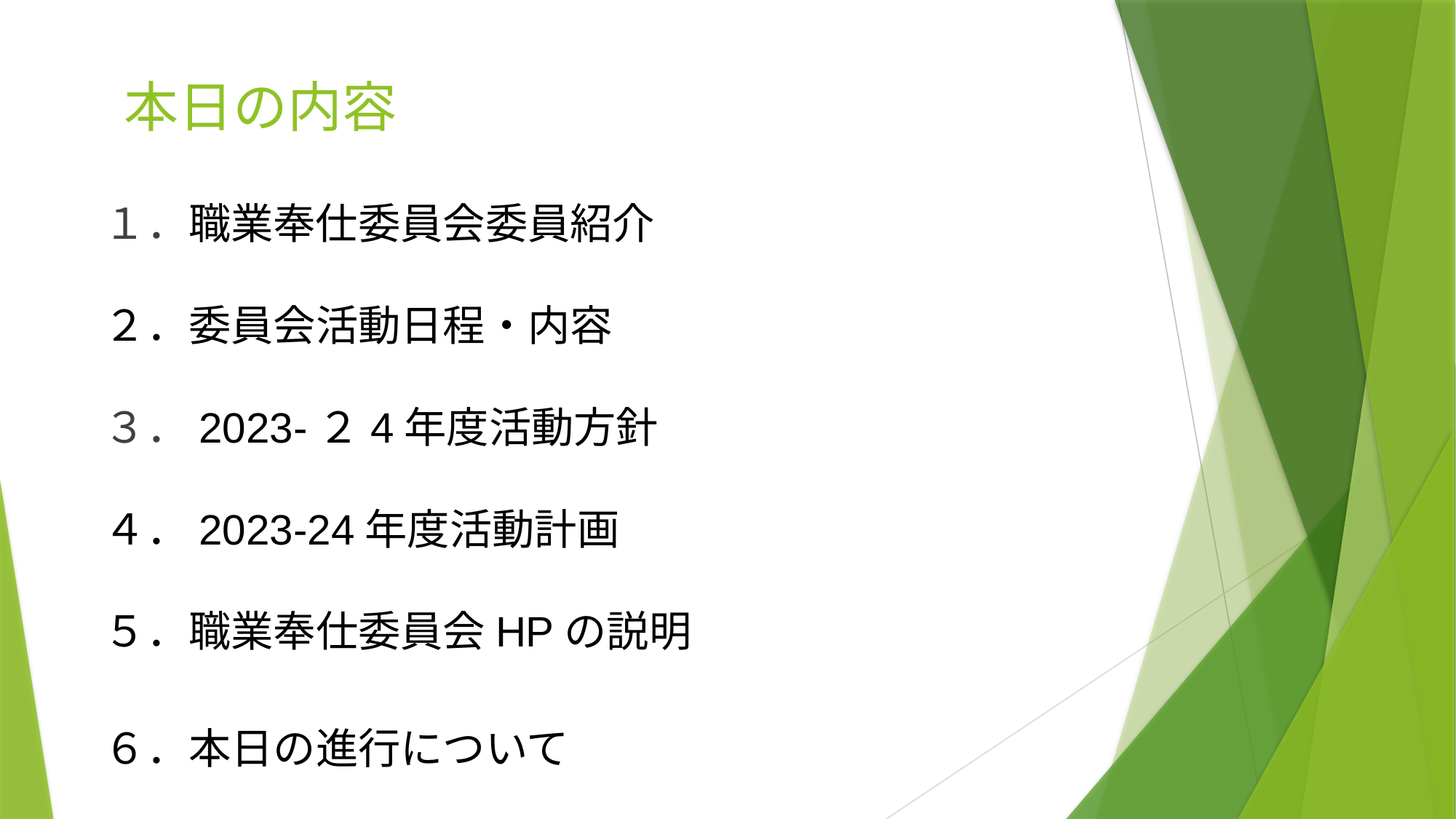

# 本日の内容
１．職業奉仕委員会委員紹介
２．委員会活動日程・内容
３．2023-２4年度活動方針
４．2023-24年度活動計画
５．職業奉仕委員会HPの説明
６．本日の進行について